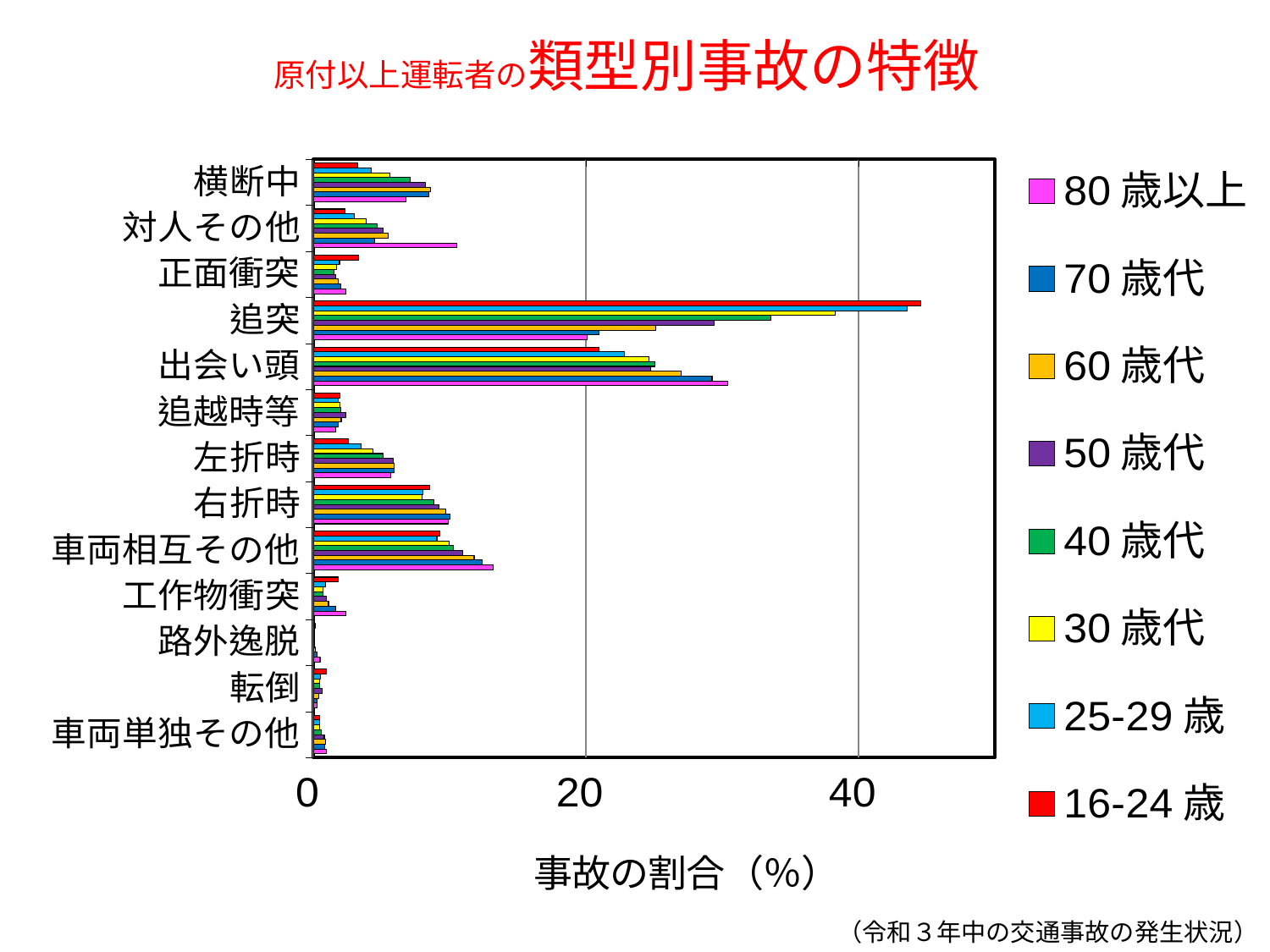

# 原付以上運転者の類型別事故の特徴

### Chart

| Category | 16-24歳 | 25-29歳 | 30歳代 | 40歳代 | 50歳代 | 60歳代 | 70歳代 | 80歳以上 |
|---|---|---|---|---|---|---|---|---|
| 横断中 | 3.274891600010773 | 4.26467355462739 | 5.61737940125225 | 7.0819526388103125 | 8.217892013686056 | 8.589472611984007 | 8.459989518108845 | 6.79879578524837 |
| 対人その他 | 2.326896663165549 | 2.9984612002637943 | 3.888564982635808 | 4.665400468762628 | 5.130184427939581 | 5.487789350378161 | 4.482387664469147 | 10.545241679210571 |
| 正面衝突 | 3.317982278958283 | 1.9125082435700154 | 1.6781160485690383 | 1.5073143134243918 | 1.6127013268797463 | 1.802948890982709 | 2.0108680660910823 | 2.3833416959357754 |
| 追突 | 44.54768252942286 | 43.596394812046604 | 38.300083652310576 | 33.58724642366443 | 29.410414754235166 | 25.12159718862207 | 20.933439991173145 | 20.061883258069912 |
| 出会い頭 | 20.98246748000323 | 22.848977797318092 | 24.647012598544958 | 25.082841671381235 | 24.760076775431862 | 27.00858183299804 | 29.25275149642788 | 30.423147683559126 |
| 追越時等 | 1.9175352131642023 | 1.8245768300725433 | 1.939212654313164 | 2.024569627414532 | 2.390887090044229 | 2.0372303852911964 | 1.798471850605467 | 1.6390700786084629 |
| 左折時 | 2.5638953973768546 | 3.508463398549132 | 4.3575249055742855 | 5.130122039925645 | 5.841608946006843 | 5.92070080725254 | 5.916751717099275 | 5.6782070580364605 |
| 右折時 | 8.510409092133257 | 8.036931193668938 | 7.944434586428047 | 8.837791966378404 | 9.223483267962948 | 9.702309709949324 | 10.010206051912945 | 9.926409098511456 |
| 車両相互その他 | 9.272575476017344 | 9.061332160914487 | 9.947020203300463 | 10.24003879414855 | 10.944671618125678 | 11.795563930836028 | 12.36035638429923 | 13.212911858170262 |
| 工作物衝突 | 1.8071153483612077 | 0.9100901296988348 | 0.6768232401328297 | 0.7031439424553463 | 0.936743720270383 | 1.107744022002088 | 1.6384850908890298 | 2.3833416959357754 |
| 路外逸脱 | 0.1131130322372142 | 0.06594856012310397 | 0.06337296255925372 | 0.058595328537945524 | 0.10222815655511976 | 0.1247803610990858 | 0.26204727884588863 | 0.485030941629035 |
| 転倒 | 0.9210632625030298 | 0.5275884809848318 | 0.47149484144084763 | 0.4707831568738382 | 0.6258866727864475 | 0.3972599251317833 | 0.2951479877527377 | 0.2926910854657969 |
| 車両単独その他 | 0.44167945921197926 | 0.4352604968124863 | 0.4664250044361074 | 0.6021175139416471 | 0.7948760744387882 | 0.8861952176016705 | 0.8026921909910905 | 0.9449740759324301 |
（令和３年中の交通事故の発生状況）